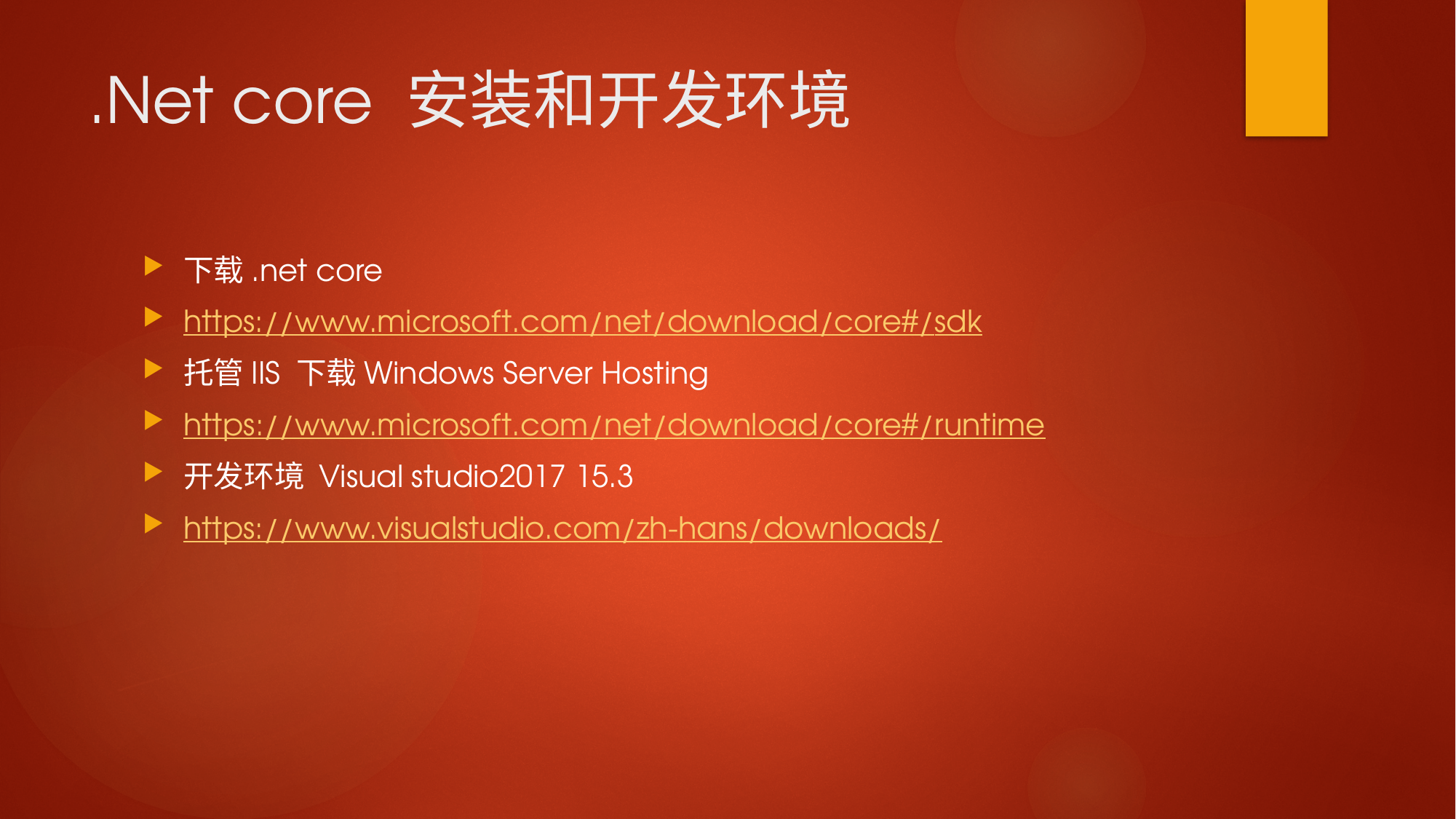

# .Net core 安装和开发环境
下载.net core
https://www.microsoft.com/net/download/core#/sdk
托管IIS 下载Windows Server Hosting
https://www.microsoft.com/net/download/core#/runtime
开发环境 Visual studio2017 15.3
https://www.visualstudio.com/zh-hans/downloads/